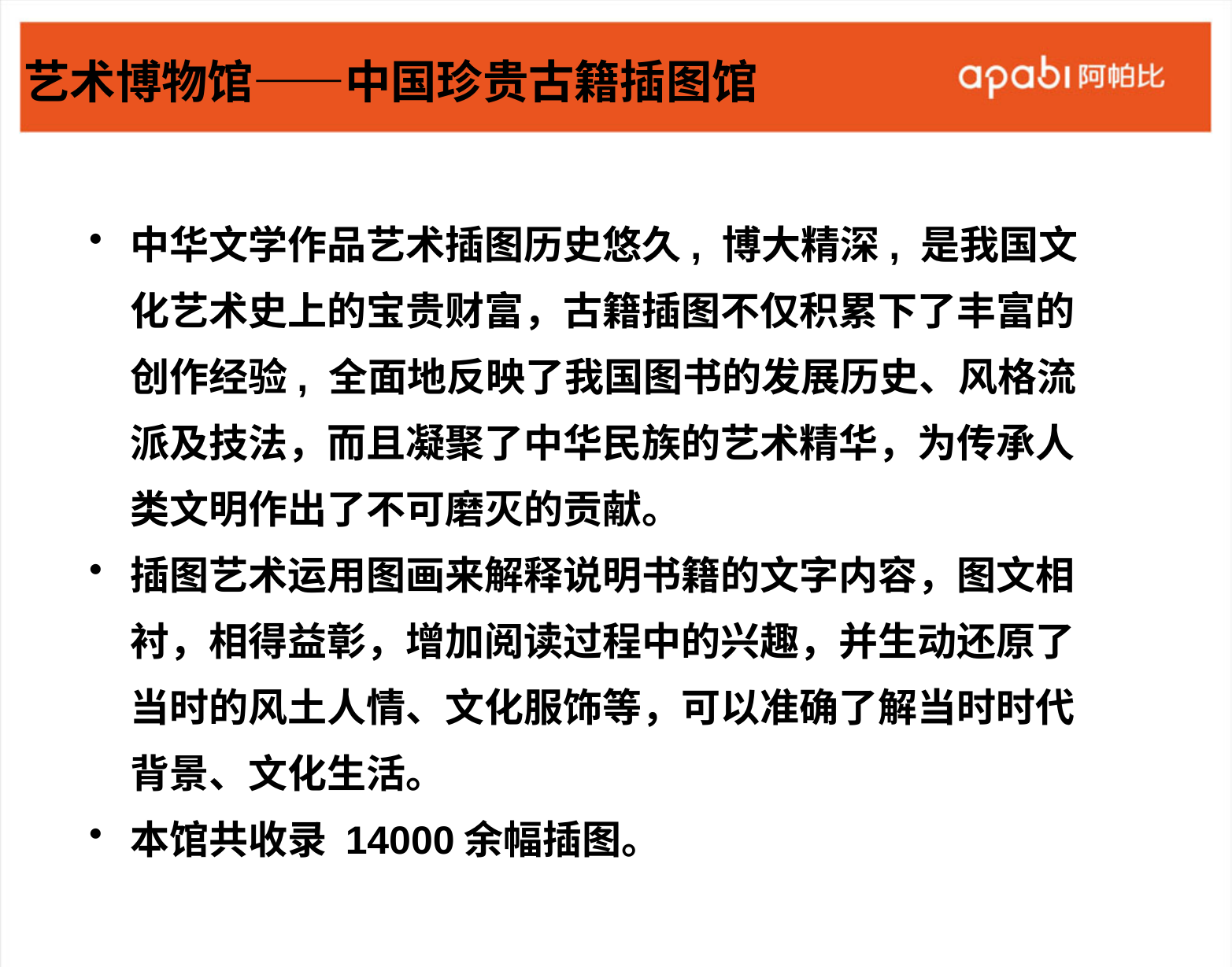

艺术博物馆——中国珍贵古籍插图馆
中华文学作品艺术插图历史悠久, 博大精深, 是我国文化艺术史上的宝贵财富，古籍插图不仅积累下了丰富的创作经验, 全面地反映了我国图书的发展历史、风格流派及技法，而且凝聚了中华民族的艺术精华，为传承人类文明作出了不可磨灭的贡献。
插图艺术运用图画来解释说明书籍的文字内容，图文相衬，相得益彰，增加阅读过程中的兴趣，并生动还原了当时的风土人情、文化服饰等，可以准确了解当时时代背景、文化生活。
本馆共收录 14000余幅插图。